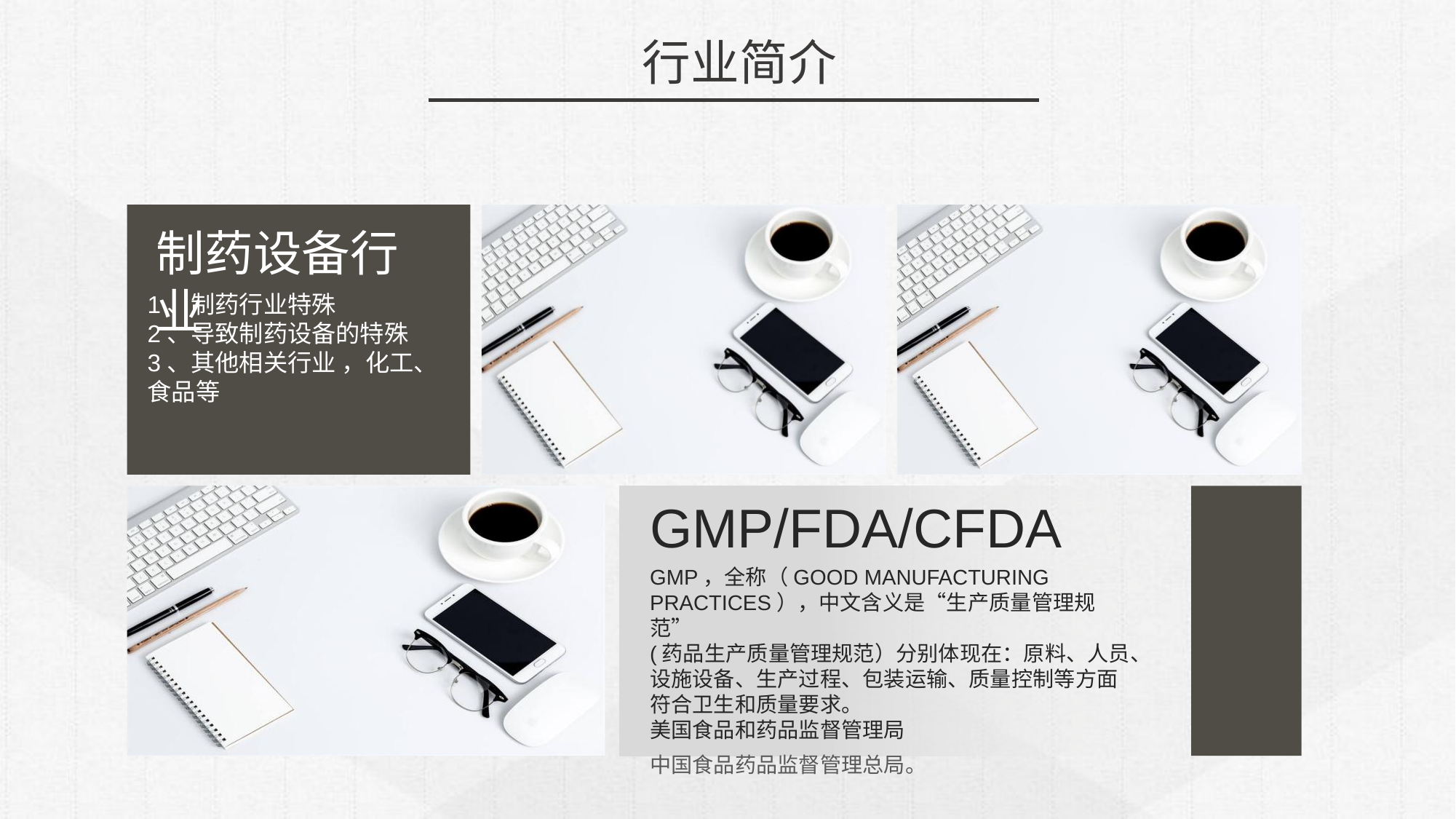

行业简介

制药设备行业
1、制药行业特殊
2、导致制药设备的特殊
3、其他相关行业 ，化工、食品等

GMP/FDA/CFDA
GMP，全称（GOOD MANUFACTURING PRACTICES），中文含义是“生产质量管理规范”
(药品生产质量管理规范）分别体现在：原料、人员、设施设备、生产过程、包装运输、质量控制等方面符合卫生和质量要求。
美国食品和药品监督管理局
中国食品药品监督管理总局。